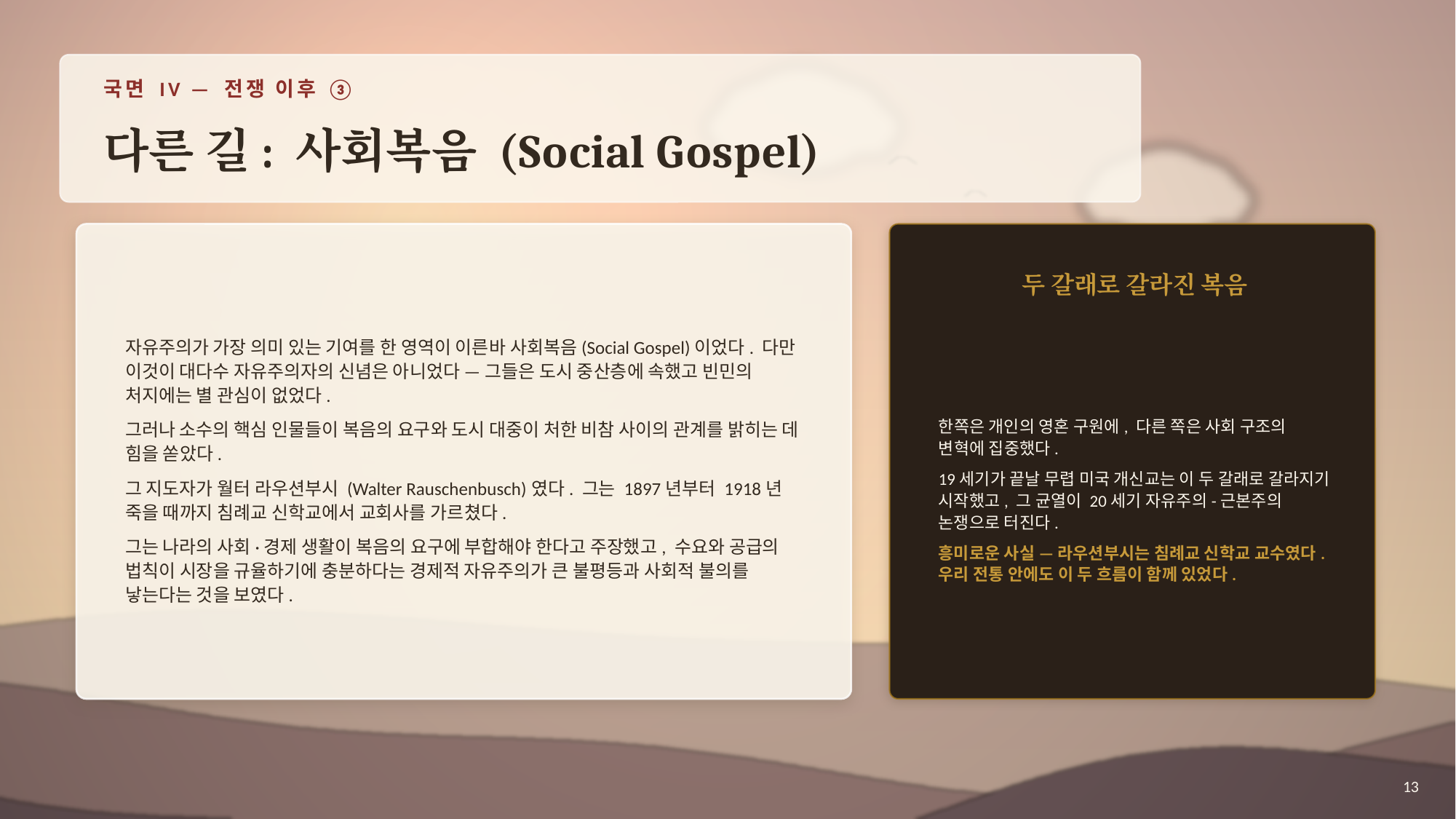

국면 IV — 전쟁 이후 ③
다른 길: 사회복음 (Social Gospel)

자유주의가 가장 의미 있는 기여를 한 영역이 이른바 사회복음(Social Gospel)이었다. 다만 이것이 대다수 자유주의자의 신념은 아니었다 — 그들은 도시 중산층에 속했고 빈민의 처지에는 별 관심이 없었다.
그러나 소수의 핵심 인물들이 복음의 요구와 도시 대중이 처한 비참 사이의 관계를 밝히는 데 힘을 쏟았다.
그 지도자가 월터 라우션부시 (Walter Rauschenbusch)였다. 그는 1897년부터 1918년 죽을 때까지 침례교 신학교에서 교회사를 가르쳤다.
그는 나라의 사회·경제 생활이 복음의 요구에 부합해야 한다고 주장했고, 수요와 공급의 법칙이 시장을 규율하기에 충분하다는 경제적 자유주의가 큰 불평등과 사회적 불의를 낳는다는 것을 보였다.
두 갈래로 갈라진 복음
한쪽은 개인의 영혼 구원에, 다른 쪽은 사회 구조의 변혁에 집중했다.
19세기가 끝날 무렵 미국 개신교는 이 두 갈래로 갈라지기 시작했고, 그 균열이 20세기 자유주의-근본주의 논쟁으로 터진다.
흥미로운 사실 — 라우션부시는 침례교 신학교 교수였다. 우리 전통 안에도 이 두 흐름이 함께 있었다.
13